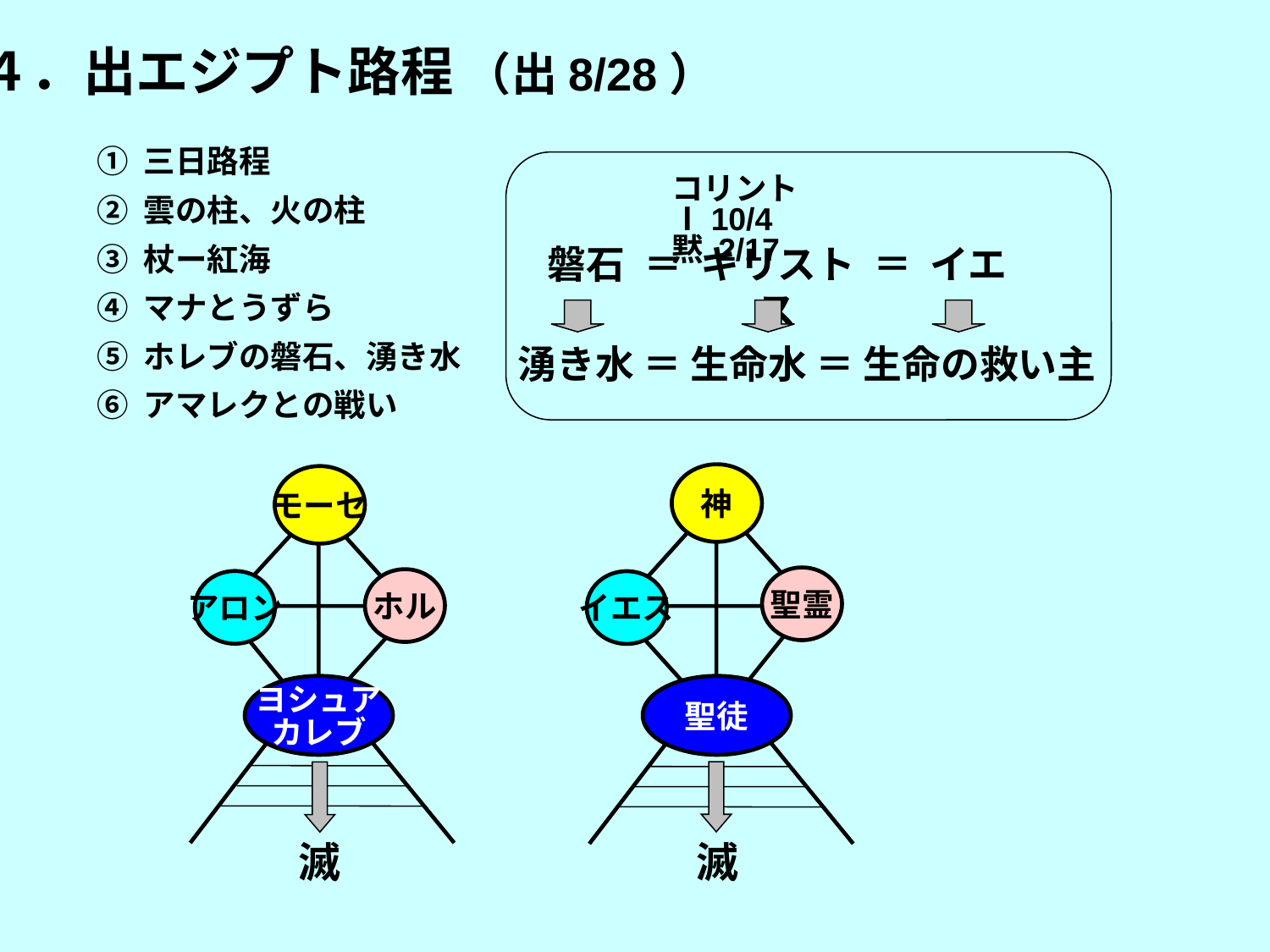

４．出エジプト路程 （出8/28）
① 三日路程
② 雲の柱、火の柱
③ 杖ー紅海
④ マナとうずら
⑤ ホレブの磐石、湧き水
⑥ アマレクとの戦い

コリントⅠ10/4
黙 2/17

磐石  ＝  キリスト  ＝  イエス

湧き水 ＝ 生命水 ＝ 生命の救い主
神
モーセ

聖霊
ホル
アロン
イエス

ヨシュア
カレブ
聖徒

滅
滅